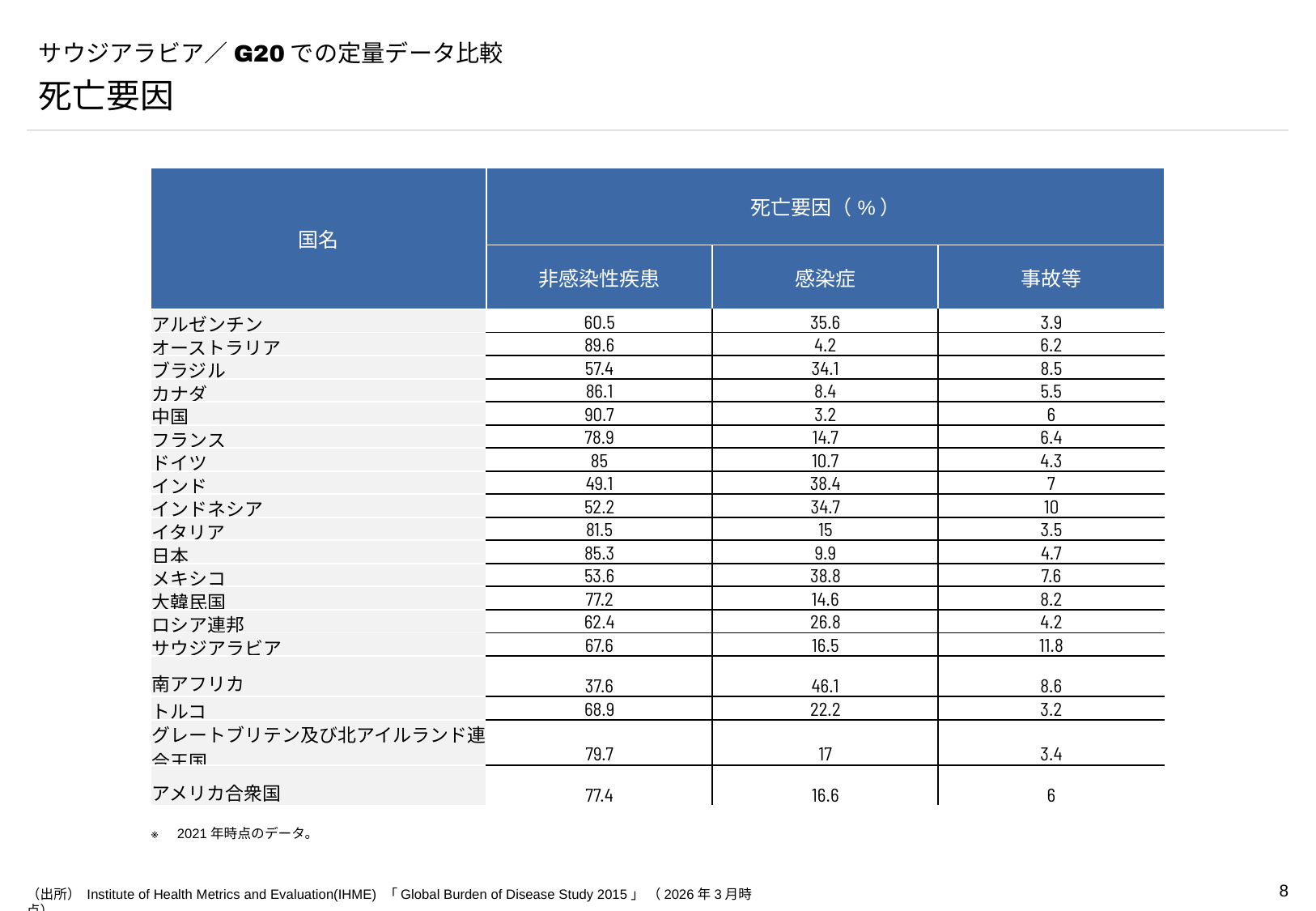

# サウジアラビア／G20での定量データ比較
死亡要因
| 国名 | 死亡要因（%） |  |  |
| --- | --- | --- | --- |
|  | 非感染性疾患 | 感染症 | 事故等 |
| アルゼンチン | 60.5 | 35.6 | 3.9 |
| オーストラリア | 89.6 | 4.2 | 6.2 |
| ブラジル | 57.4 | 34.1 | 8.5 |
| カナダ | 86.1 | 8.4 | 5.5 |
| 中国 | 90.7 | 3.2 | 6 |
| フランス | 78.9 | 14.7 | 6.4 |
| ドイツ | 85 | 10.7 | 4.3 |
| インド | 49.1 | 38.4 | 7 |
| インドネシア | 52.2 | 34.7 | 10 |
| イタリア | 81.5 | 15 | 3.5 |
| 日本 | 85.3 | 9.9 | 4.7 |
| メキシコ | 53.6 | 38.8 | 7.6 |
| 大韓民国 | 77.2 | 14.6 | 8.2 |
| ロシア連邦 | 62.4 | 26.8 | 4.2 |
| サウジアラビア | 67.6 | 16.5 | 11.8 |
| 南アフリカ | 37.6 | 46.1 | 8.6 |
| トルコ | 68.9 | 22.2 | 3.2 |
| グレートブリテン及び北アイルランド連合王国 | 79.7 | 17 | 3.4 |
| アメリカ合衆国 | 77.4 | 16.6 | 6 |
※	2021年時点のデータ。
（出所） Institute of Health Metrics and Evaluation(IHME) 「Global Burden of Disease Study 2015」 （2026年3月時点）